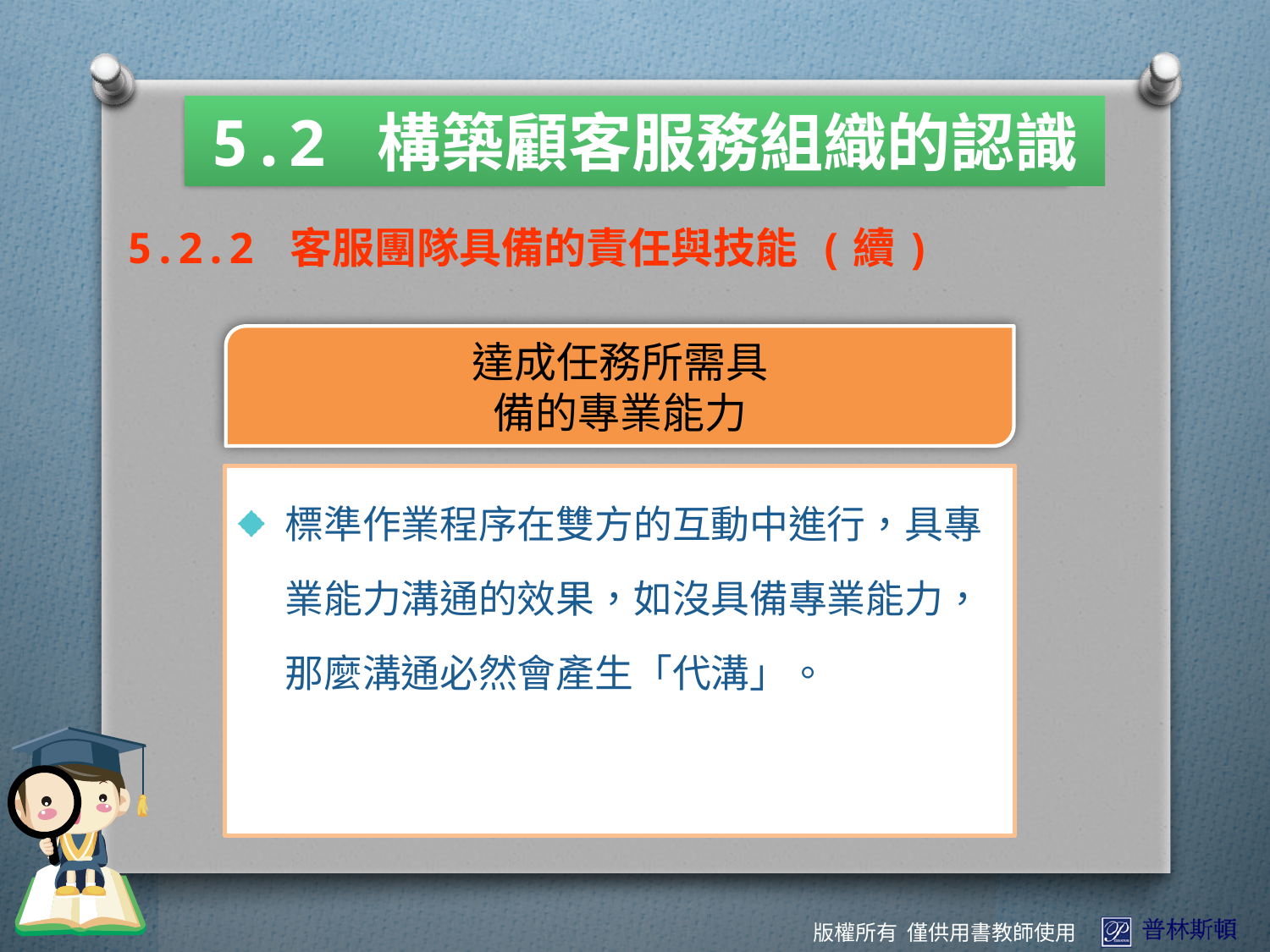

5.2 構築顧客服務組織的認識
5.2.2 客服團隊具備的責任與技能 (續)
達成任務所需具
備的專業能力
標準作業程序在雙方的互動中進行，具專業能力溝通的效果，如沒具備專業能力，那麼溝通必然會產生「代溝」。